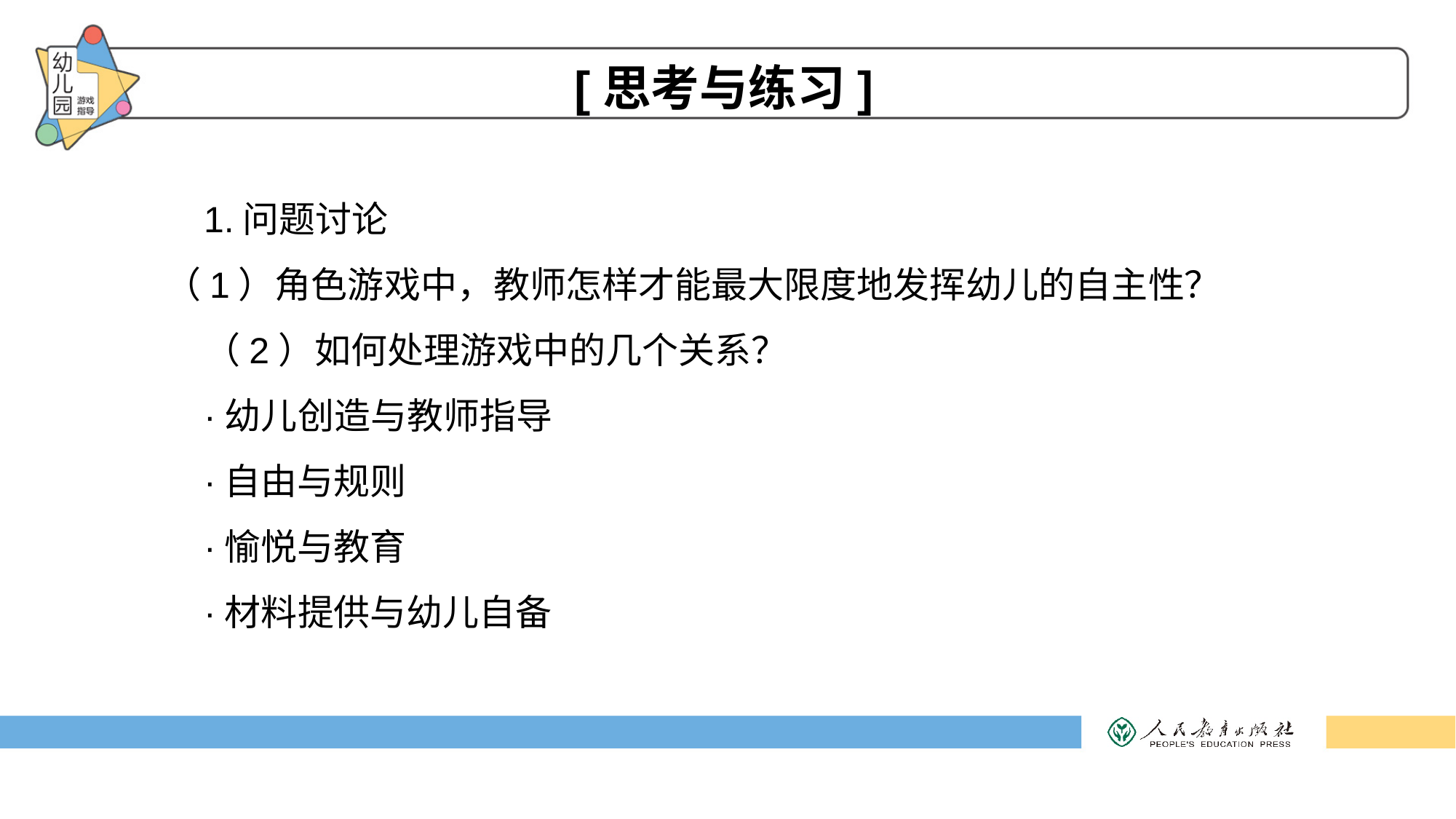

[思考与练习]
1.问题讨论
   （1）角色游戏中，教师怎样才能最大限度地发挥幼儿的自主性？
（2）如何处理游戏中的几个关系？
·幼儿创造与教师指导
·自由与规则
·愉悦与教育
·材料提供与幼儿自备